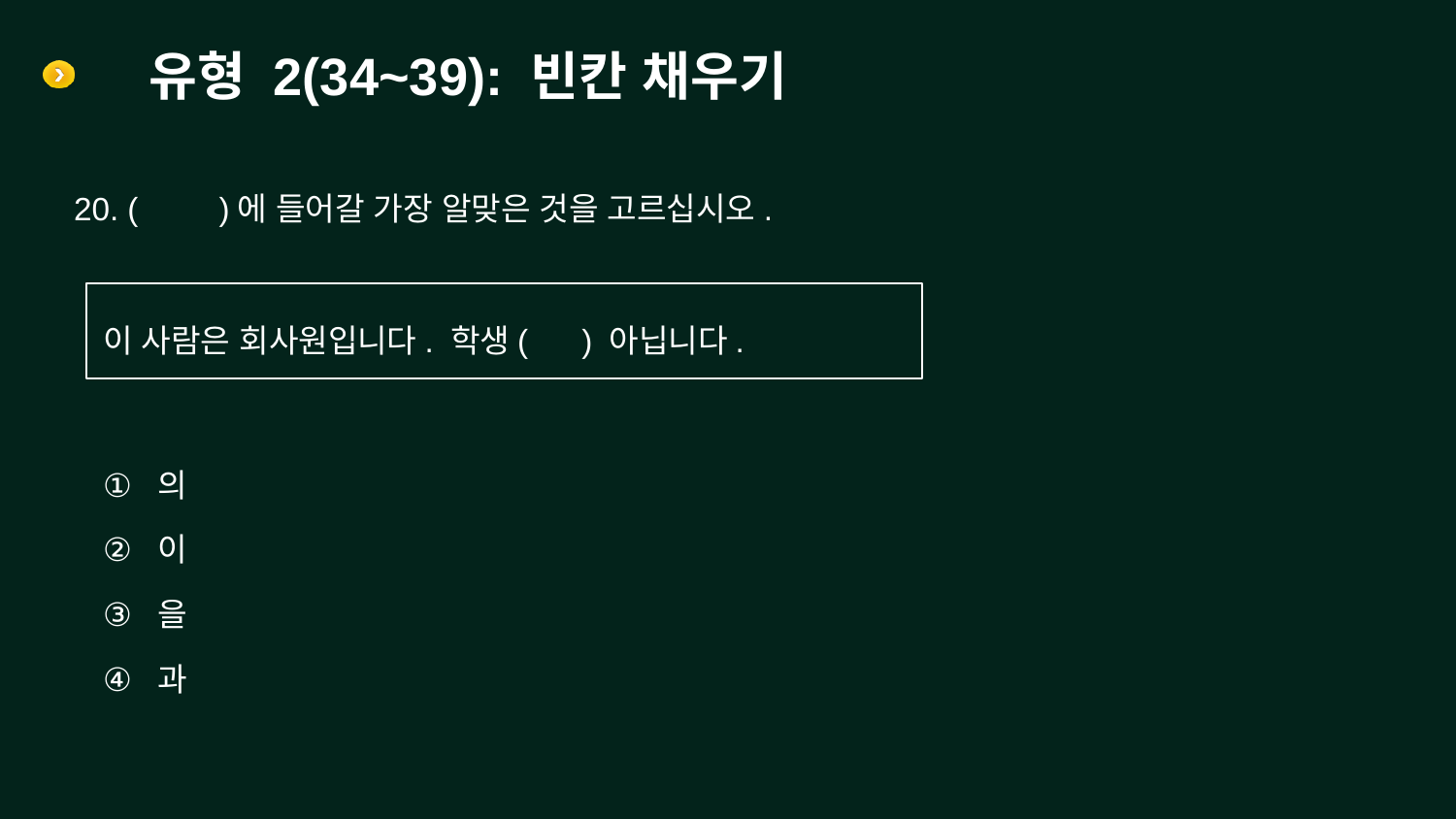

# 유형 2(34~39): 빈칸 채우기
20. (         )에 들어갈 가장 알맞은 것을 고르십시오.
이 사람은 회사원입니다. 학생(      ) 아닙니다.
의
이
을
과